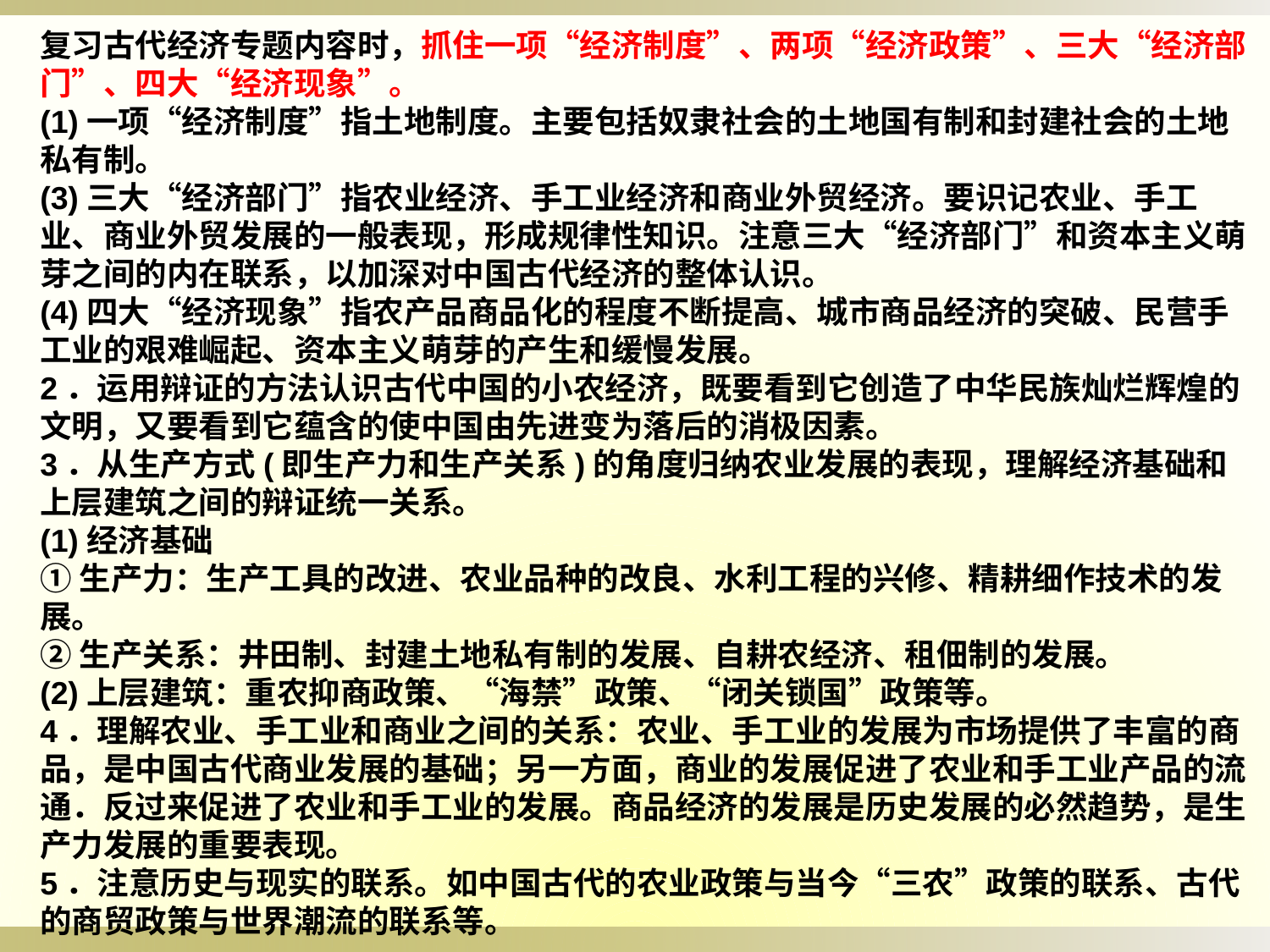

复习古代经济专题内容时，抓住一项“经济制度”、两项“经济政策”、三大“经济部门”、四大“经济现象”。
(1)一项“经济制度”指土地制度。主要包括奴隶社会的土地国有制和封建社会的土地私有制。
(3)三大“经济部门”指农业经济、手工业经济和商业外贸经济。要识记农业、手工业、商业外贸发展的一般表现，形成规律性知识。注意三大“经济部门”和资本主义萌芽之间的内在联系，以加深对中国古代经济的整体认识。
(4)四大“经济现象”指农产品商品化的程度不断提高、城市商品经济的突破、民营手工业的艰难崛起、资本主义萌芽的产生和缓慢发展。
2．运用辩证的方法认识古代中国的小农经济，既要看到它创造了中华民族灿烂辉煌的文明，又要看到它蕴含的使中国由先进变为落后的消极因素。
3．从生产方式(即生产力和生产关系)的角度归纳农业发展的表现，理解经济基础和上层建筑之间的辩证统一关系。
(1)经济基础
①生产力：生产工具的改进、农业品种的改良、水利工程的兴修、精耕细作技术的发展。
②生产关系：井田制、封建土地私有制的发展、自耕农经济、租佃制的发展。
(2)上层建筑：重农抑商政策、“海禁”政策、“闭关锁国”政策等。
4．理解农业、手工业和商业之间的关系：农业、手工业的发展为市场提供了丰富的商品，是中国古代商业发展的基础；另一方面，商业的发展促进了农业和手工业产品的流通．反过来促进了农业和手工业的发展。商品经济的发展是历史发展的必然趋势，是生产力发展的重要表现。
5．注意历史与现实的联系。如中国古代的农业政策与当今“三农”政策的联系、古代的商贸政策与世界潮流的联系等。